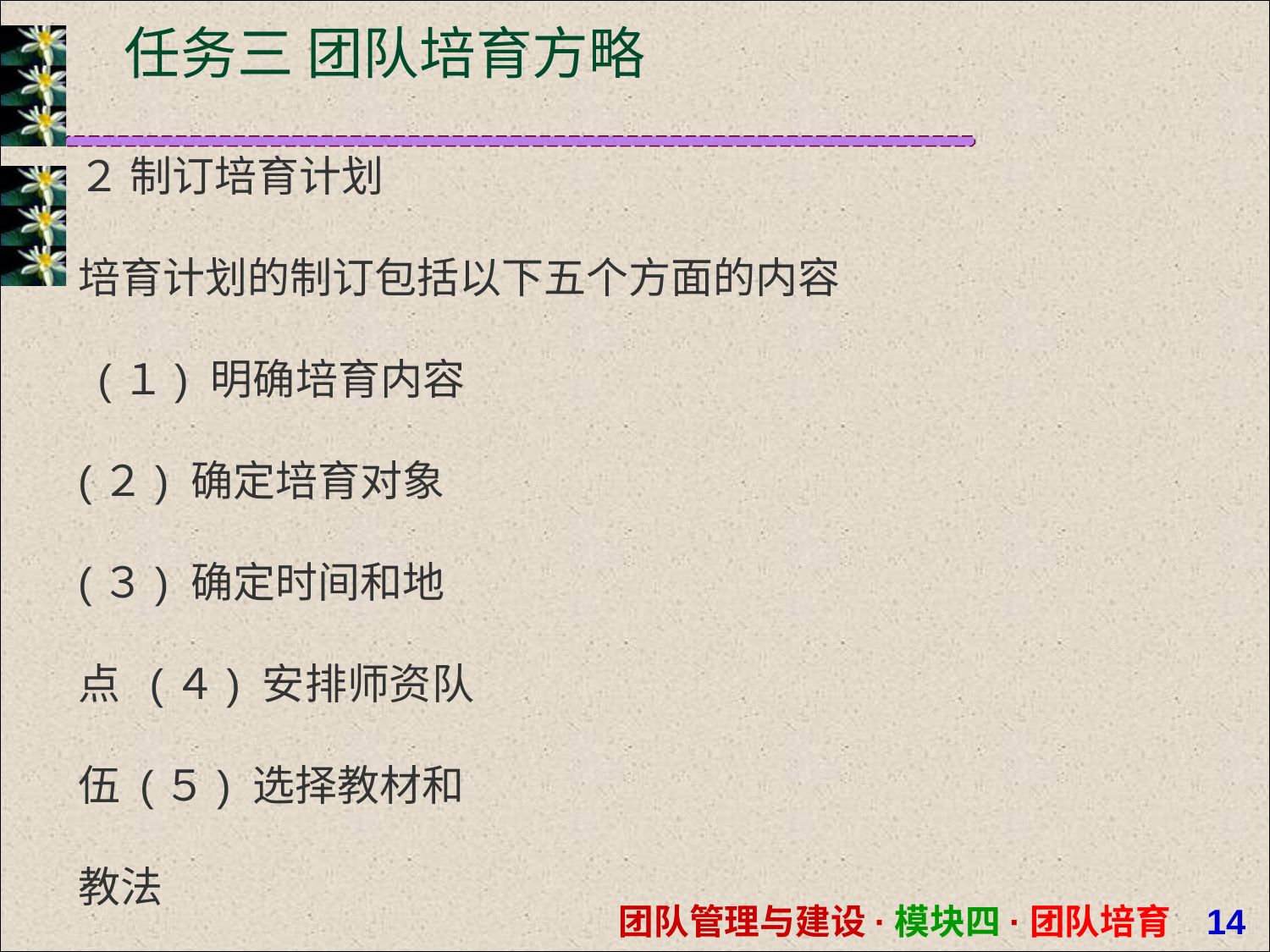

# 任务三 团队培育方略

２ 制订培育计划
培育计划的制订包括以下五个方面的内容  (１) 明确培育内容
(２) 确定培育对象 (３) 确定时间和地点  (４) 安排师资队伍 (５) 选择教材和教法

团队管理与建设·模块四·团队培育 14